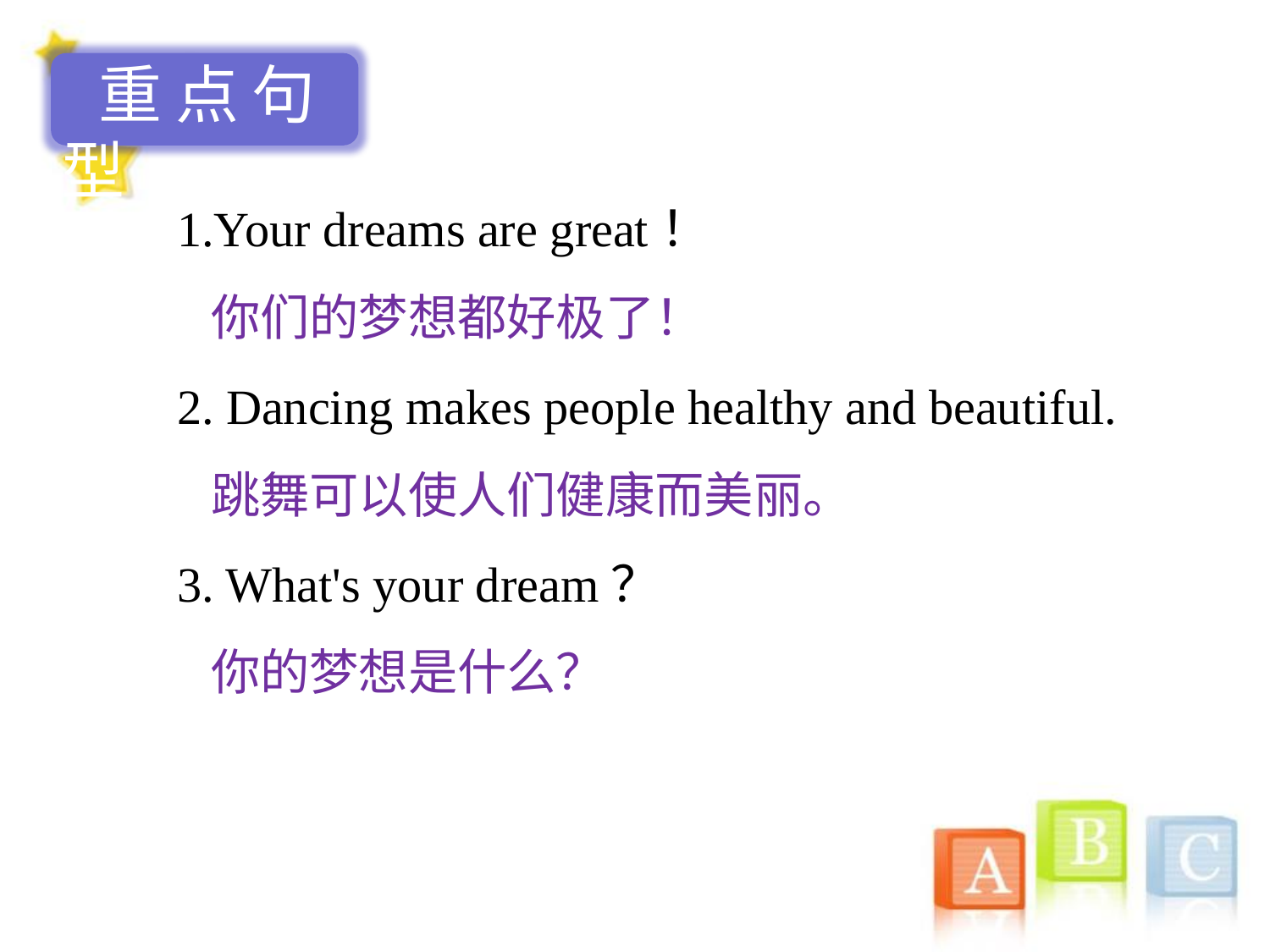

重点句型

1.Your dreams are great！
  你们的梦想都好极了！
2. Dancing makes people healthy and beautiful.
  跳舞可以使人们健康而美丽。
3. What's your dream？
  你的梦想是什么？